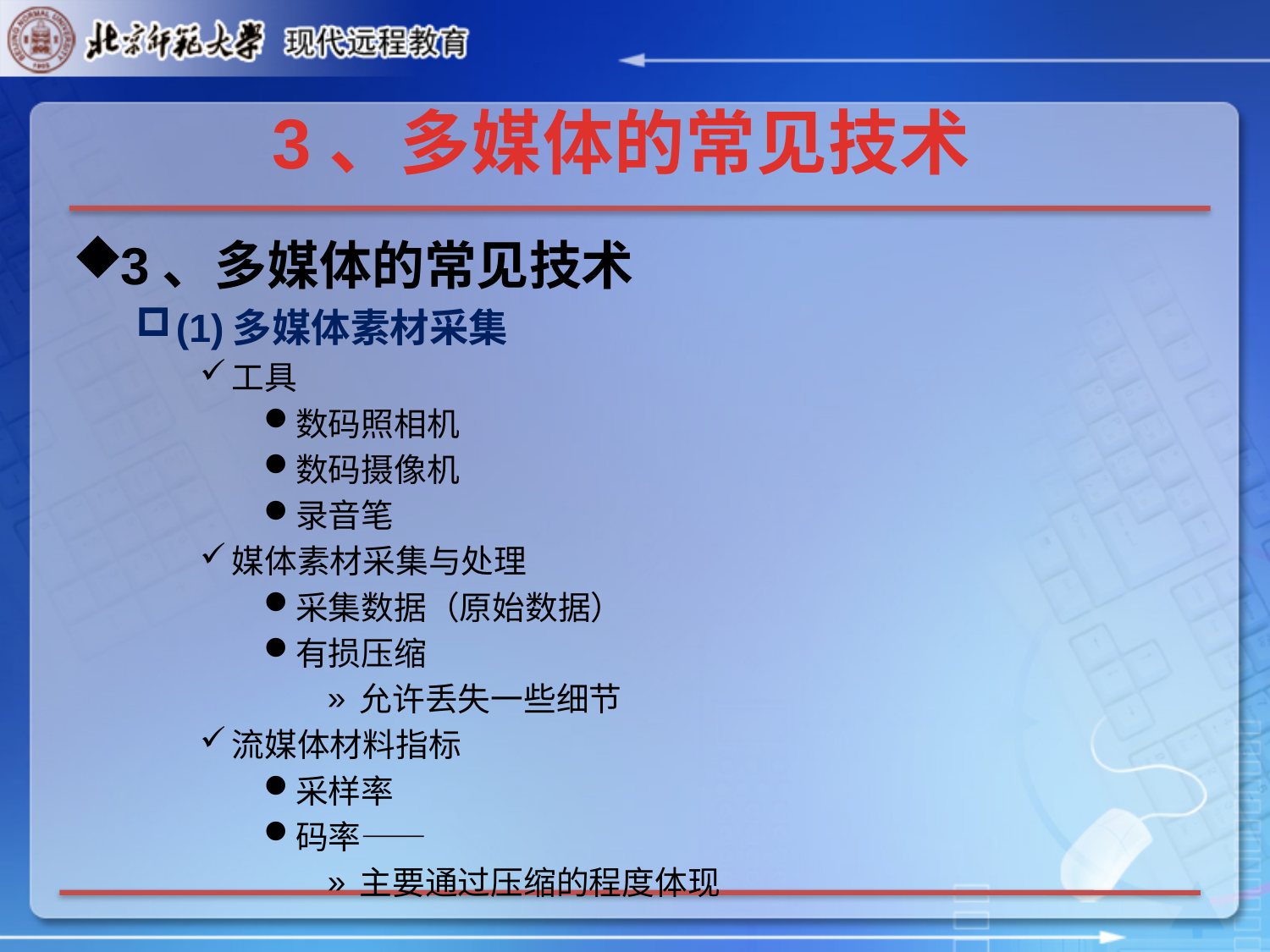

# 3、多媒体的常见技术
3、多媒体的常见技术
(1)多媒体素材采集
工具
数码照相机
数码摄像机
录音笔
媒体素材采集与处理
采集数据（原始数据）
有损压缩
允许丢失一些细节
流媒体材料指标
采样率
码率——
主要通过压缩的程度体现